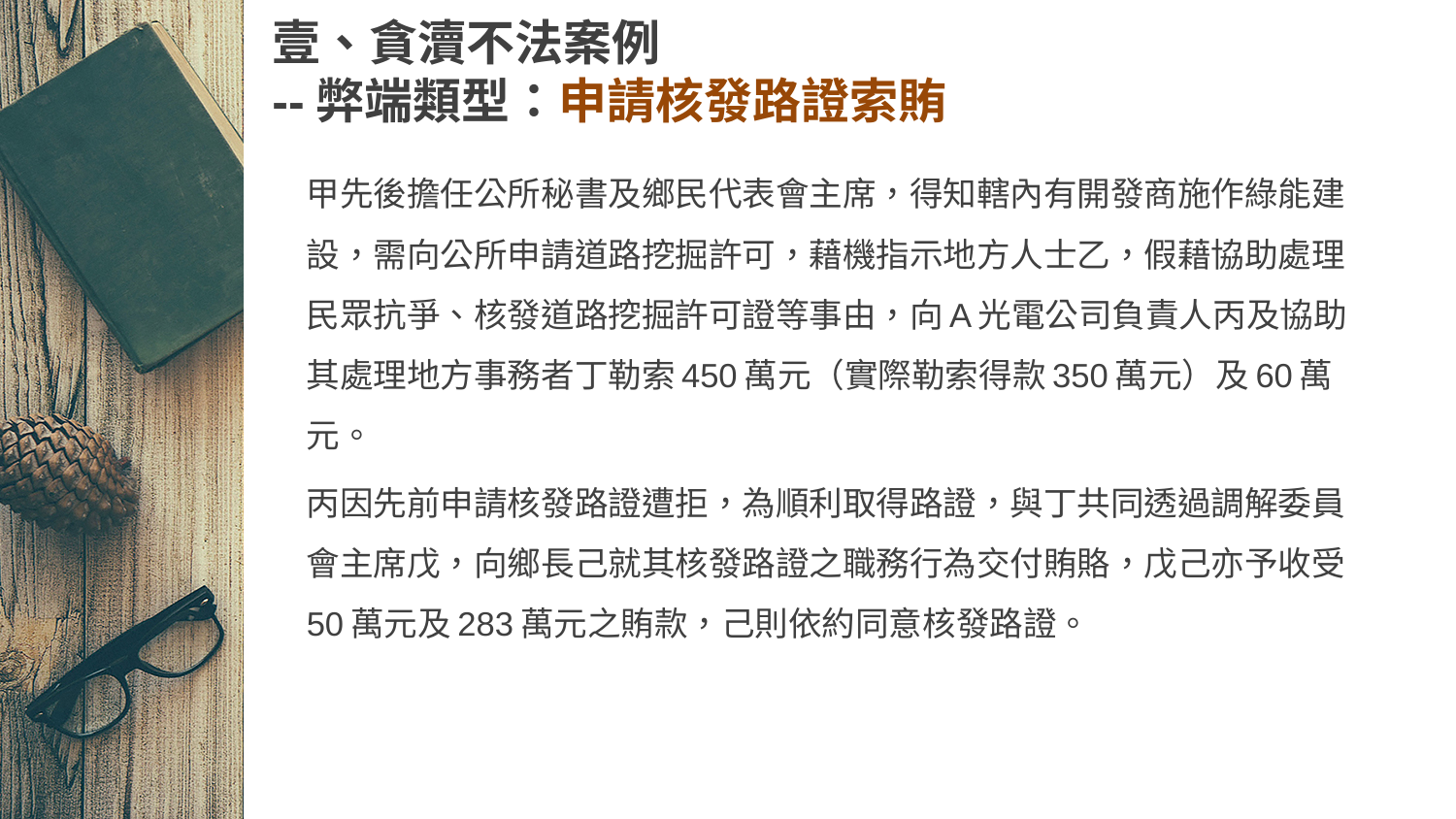

# 壹、貪瀆不法案例 --弊端類型：申請核發路證索賄
甲先後擔任公所秘書及鄉民代表會主席，得知轄內有開發商施作綠能建設，需向公所申請道路挖掘許可，藉機指示地方人士乙，假藉協助處理民眾抗爭、核發道路挖掘許可證等事由，向A光電公司負責人丙及協助其處理地方事務者丁勒索450萬元（實際勒索得款350萬元）及60萬元。
丙因先前申請核發路證遭拒，為順利取得路證，與丁共同透過調解委員會主席戊，向鄉長己就其核發路證之職務行為交付賄賂，戊己亦予收受50萬元及283萬元之賄款，己則依約同意核發路證。